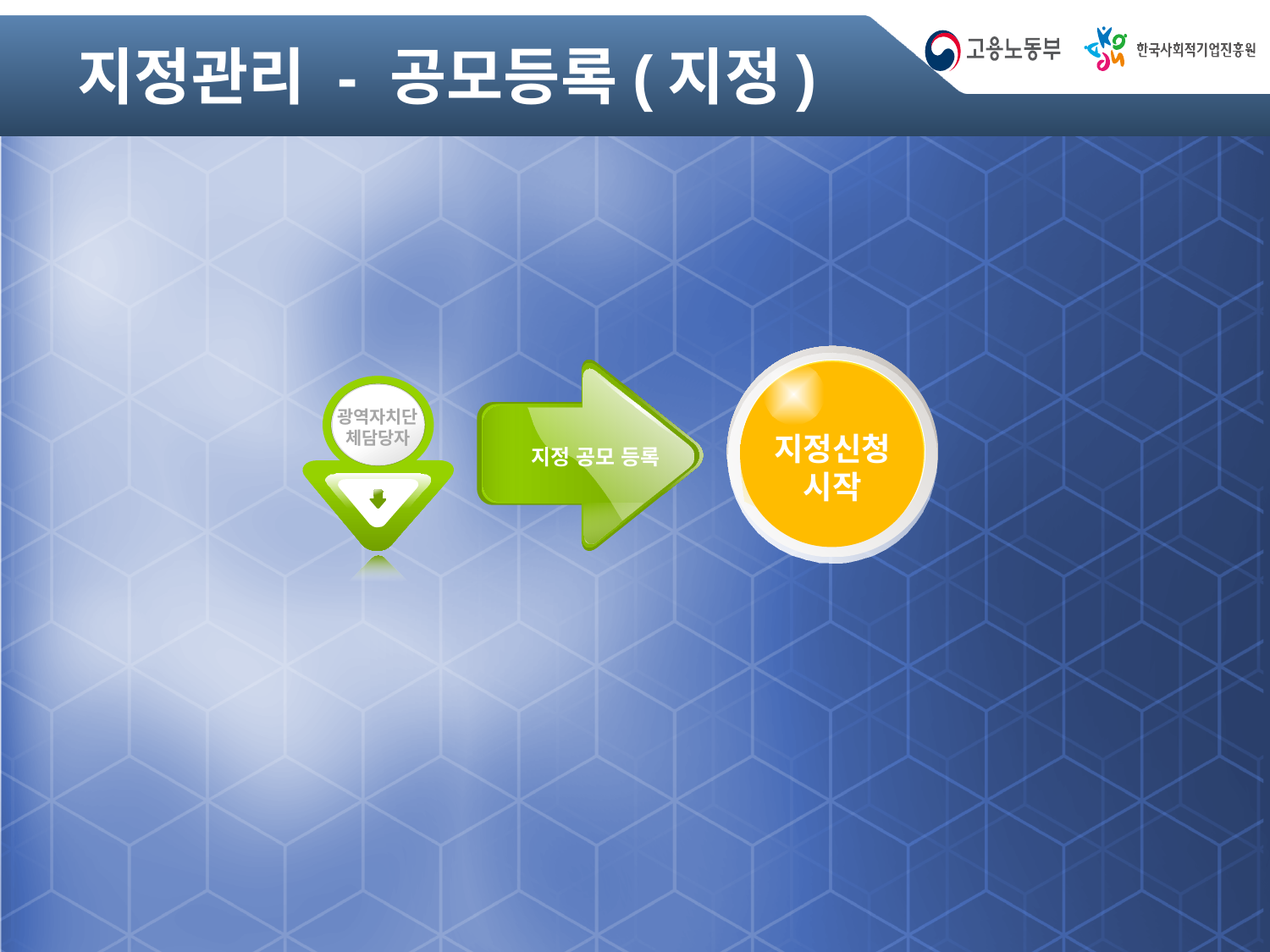

# 지정관리 - 공모등록(지정)

지정신청 시작

지정 공모 등록

광역자치단체담당자